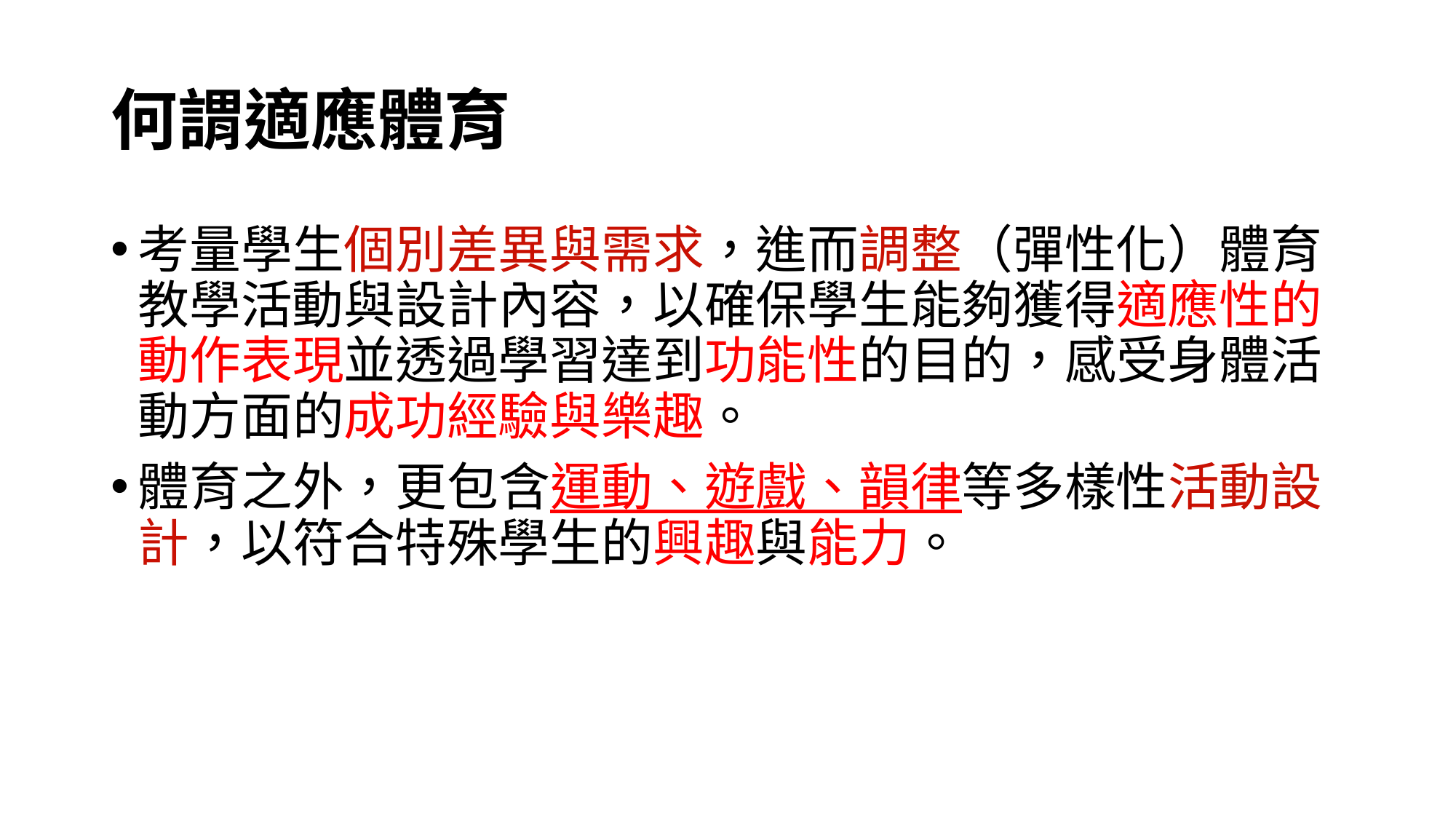

# 何謂適應體育
考量學生個別差異與需求，進而調整（彈性化）體育教學活動與設計內容，以確保學生能夠獲得適應性的動作表現並透過學習達到功能性的目的，感受身體活動方面的成功經驗與樂趣。
體育之外，更包含運動、遊戲、韻律等多樣性活動設計，以符合特殊學生的興趣與能力。